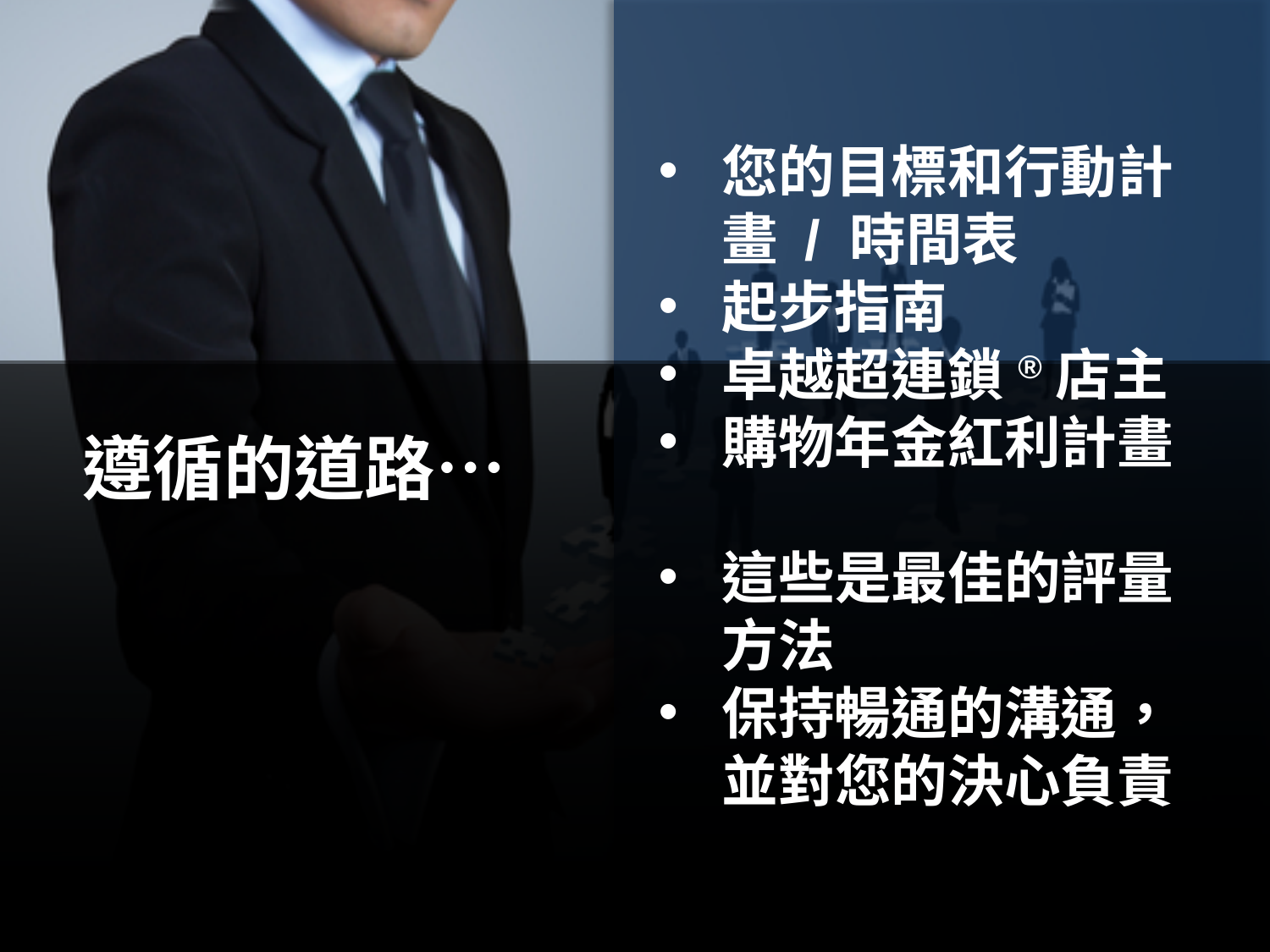

您的目標和行動計畫 / 時間表
起步指南
卓越超連鎖®店主
購物年金紅利計畫

這些是最佳的評量方法
保持暢通的溝通，並對您的決心負責

# 遵循的道路…